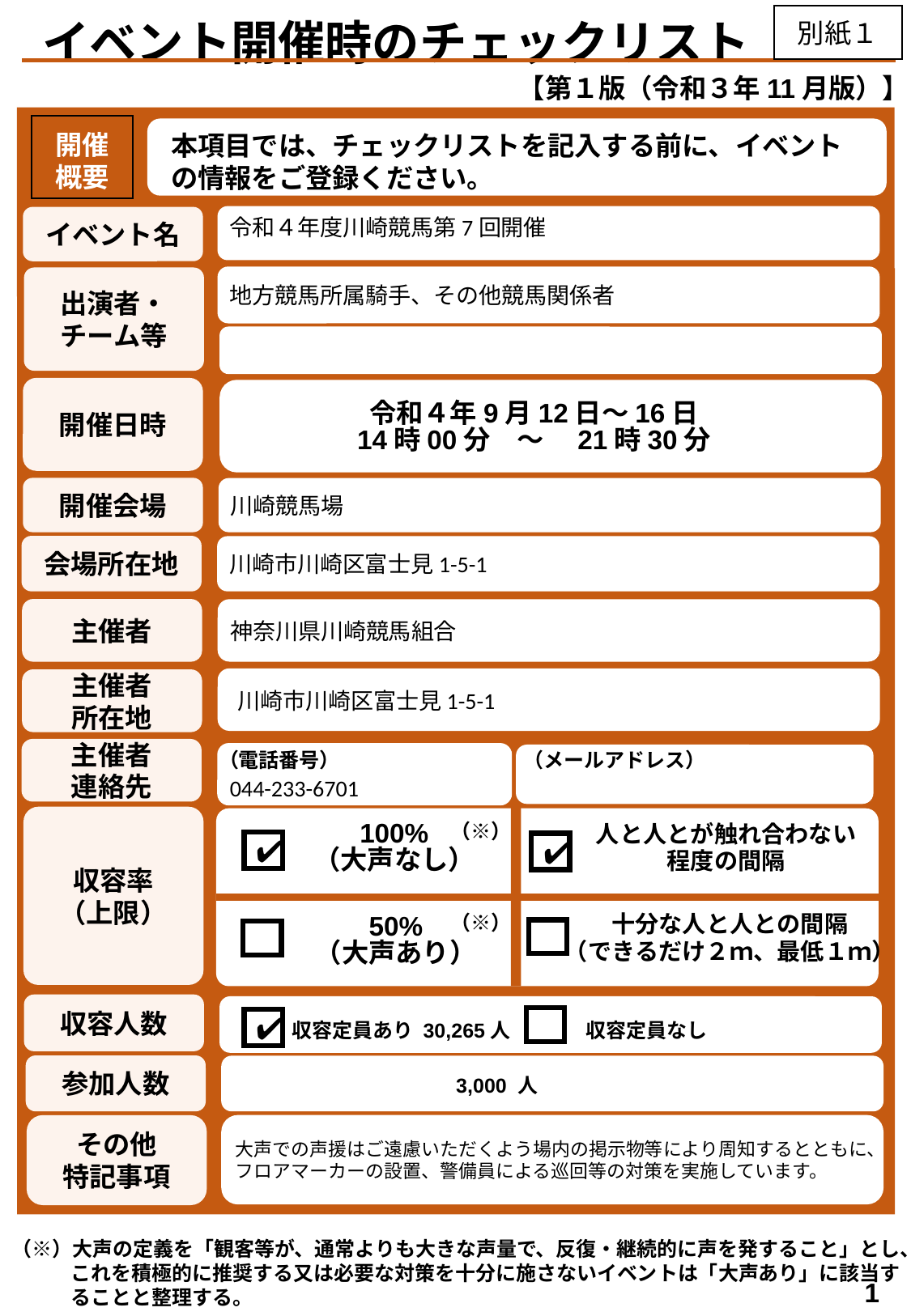

別紙１
　 イベント開催時のチェックリスト
【第１版（令和３年11月版）】

開催
概要

本項目では、チェックリストを記入する前に、イベントの情報をご登録ください。
令和４年度川崎競馬第7回開催
イベント名
地方競馬所属騎手、その他競馬関係者
出演者・
チーム等

開催日時

令和４年9月12日～16日
14時00分　～　21時30分
開催会場
川崎競馬場
会場所在地
川崎市川崎区富士見1-5-1
主催者
神奈川県川崎競馬組合

主催者
所在地
川崎市川崎区富士見1-5-1
主催者
連絡先

044-233-6701

（電話番号）
（メールアドレス）
収容率
（上限）

人と人とが触れ合わない程度の間隔
100%
（大声なし）
十分な人と人との間隔
（できるだけ２ｍ、最低１ｍ）
50%
（大声あり）

（※）
✔
✔
（※）
収容人数

収容定員あり 30,265人

✔
収容定員なし
参加人数

　　　　3,000 人
大声での声援はご遠慮いただくよう場内の掲示物等により周知するとともに、フロアマーカーの設置、警備員による巡回等の対策を実施しています。
その他
特記事項
（※）大声の定義を「観客等が、通常よりも大きな声量で、反復・継続的に声を発すること」とし、これを積極的に推奨する又は必要な対策を十分に施さないイベントは「大声あり」に該当することと整理する。
1